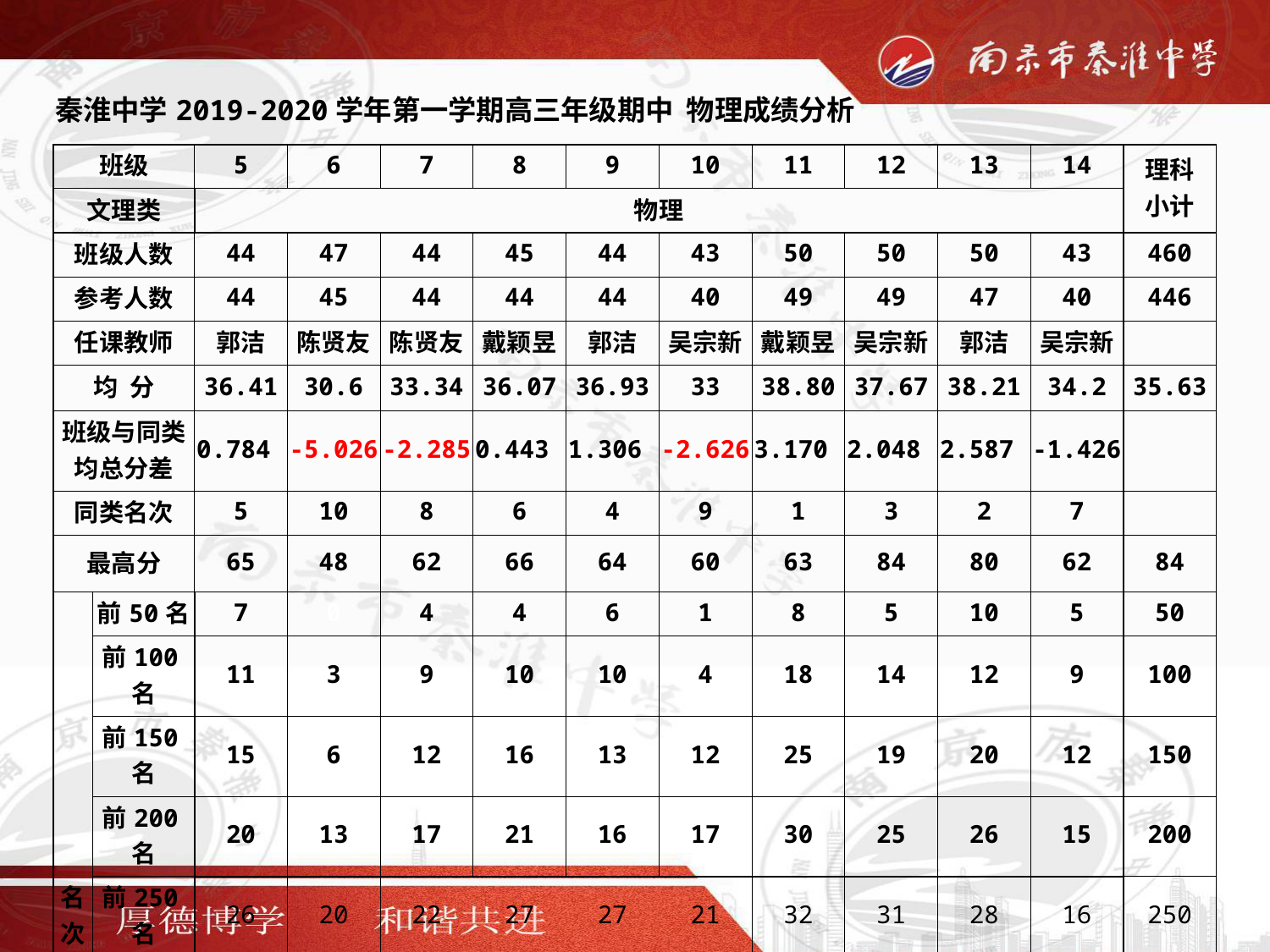

| 秦淮中学2019-2020学年第一学期高三年级期中 物理成绩分析 |  |  |  |  |  |  |  |  |  |  |  |  |
| --- | --- | --- | --- | --- | --- | --- | --- | --- | --- | --- | --- | --- |
| 班级 |  | 5 | 6 | 7 | 8 | 9 | 10 | 11 | 12 | 13 | 14 | 理科 小计 |
| 文理类 |  | 物理 |  |  |  |  |  |  |  |  |  |  |
| 班级人数 |  | 44 | 47 | 44 | 45 | 44 | 43 | 50 | 50 | 50 | 43 | 460 |
| 参考人数 |  | 44 | 45 | 44 | 44 | 44 | 40 | 49 | 49 | 47 | 40 | 446 |
| 任课教师 |  | 郭洁 | 陈贤友 | 陈贤友 | 戴颖昱 | 郭洁 | 吴宗新 | 戴颖昱 | 吴宗新 | 郭洁 | 吴宗新 |  |
| 均 分 |  | 36.41 | 30.6 | 33.34 | 36.07 | 36.93 | 33 | 38.80 | 37.67 | 38.21 | 34.2 | 35.63 |
| 班级与同类 均总分差 |  | 0.784 | -5.026 | -2.285 | 0.443 | 1.306 | -2.626 | 3.170 | 2.048 | 2.587 | -1.426 |  |
| 同类名次 |  | 5 | 10 | 8 | 6 | 4 | 9 | 1 | 3 | 2 | 7 |  |
| 最高分 |  | 65 | 48 | 62 | 66 | 64 | 60 | 63 | 84 | 80 | 62 | 84 |
| 名次段 | 前50名 | 7 | 0 | 4 | 4 | 6 | 1 | 8 | 5 | 10 | 5 | 50 |
|  | 前100名 | 11 | 3 | 9 | 10 | 10 | 4 | 18 | 14 | 12 | 9 | 100 |
|  | 前150名 | 15 | 6 | 12 | 16 | 13 | 12 | 25 | 19 | 20 | 12 | 150 |
|  | 前200名 | 20 | 13 | 17 | 21 | 16 | 17 | 30 | 25 | 26 | 15 | 200 |
|  | 前250名 | 26 | 20 | 22 | 27 | 27 | 21 | 32 | 31 | 28 | 16 | 250 |
|  | 前300名 | 31 | 23 | 24 | 32 | 34 | 26 | 38 | 35 | 32 | 25 | 300 |
|  | 前350名 | 34 | 32 | 31 | 36 | 38 | 28 | 43 | 41 | 35 | 32 | 350 |
|  | 前400名 | 42 | 37 | 34 | 41 | 44 | 35 | 48 | 45 | 40 | 34 | 400 |
|  | 前450名 | 44 | 45 | 44 | 44 | 44 | 40 | 49 | 49 | 47 | 40 | 446 |